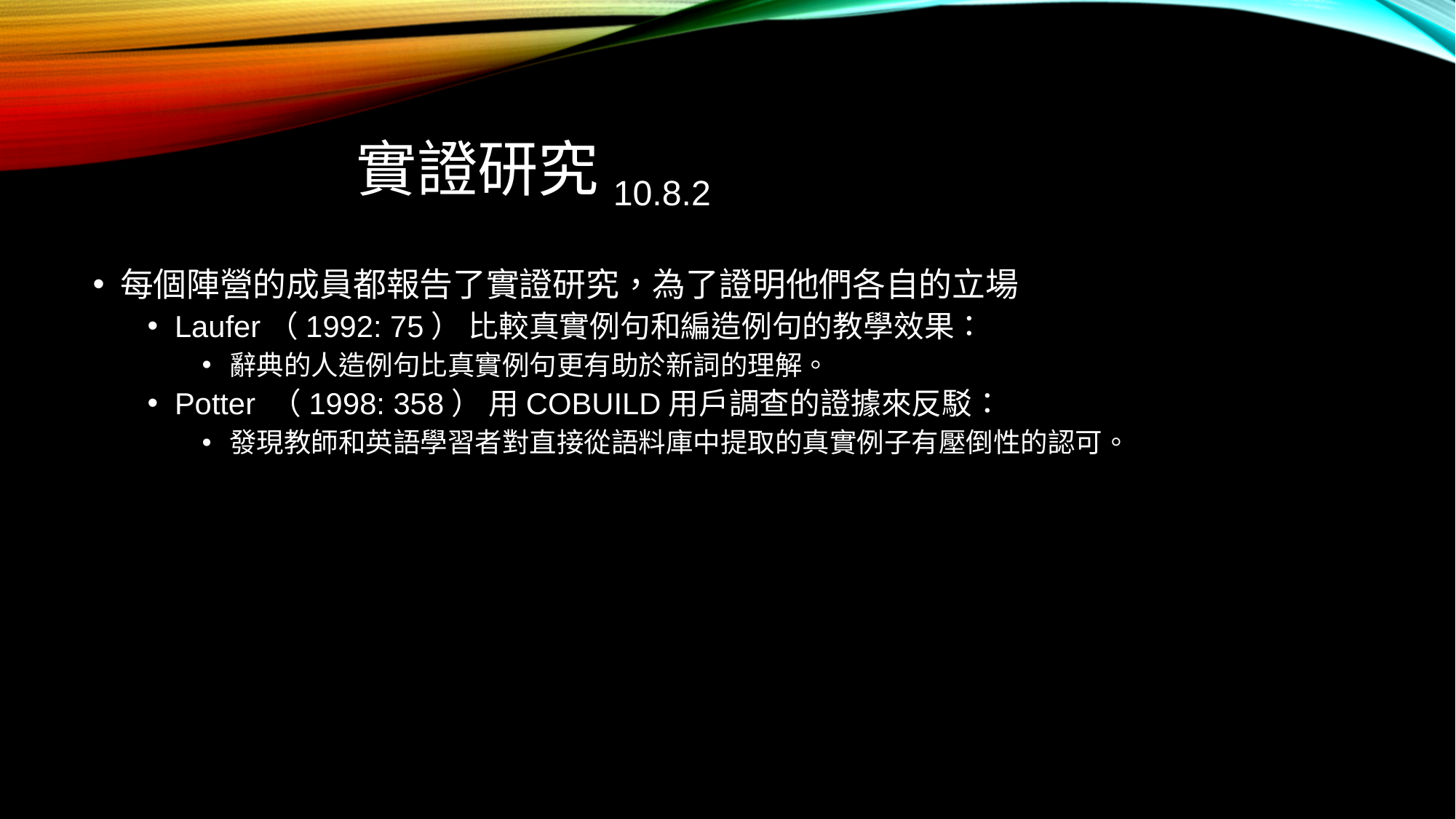

# 實證研究10.8.2
每個陣營的成員都報告了實證研究，為了證明他們各自的立場
Laufer（1992: 75） 比較真實例句和編造例句的教學效果：
辭典的人造例句比真實例句更有助於新詞的理解。
Potter （1998: 358） 用COBUILD用戶調查的證據來反駁：
發現教師和英語學習者對直接從語料庫中提取的真實例子有壓倒性的認可。